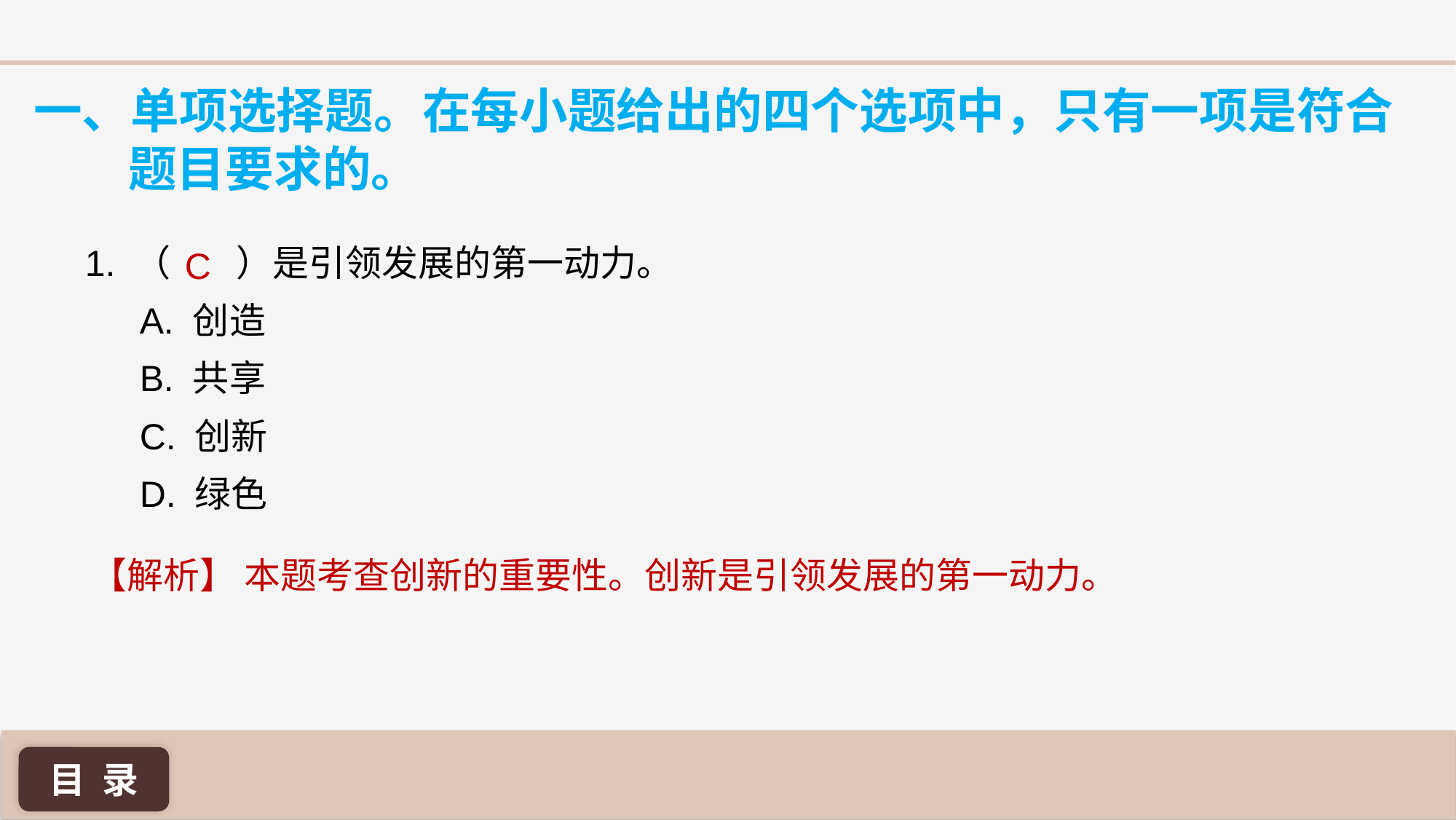

一、单项选择题。在每小题给出的四个选项中，只有一项是符合题目要求的。
1. （        ）是引领发展的第一动力。
A. 创造
B. 共享
C. 创新
D. 绿色
C
【解析】 本题考查创新的重要性。创新是引领发展的第一动力。